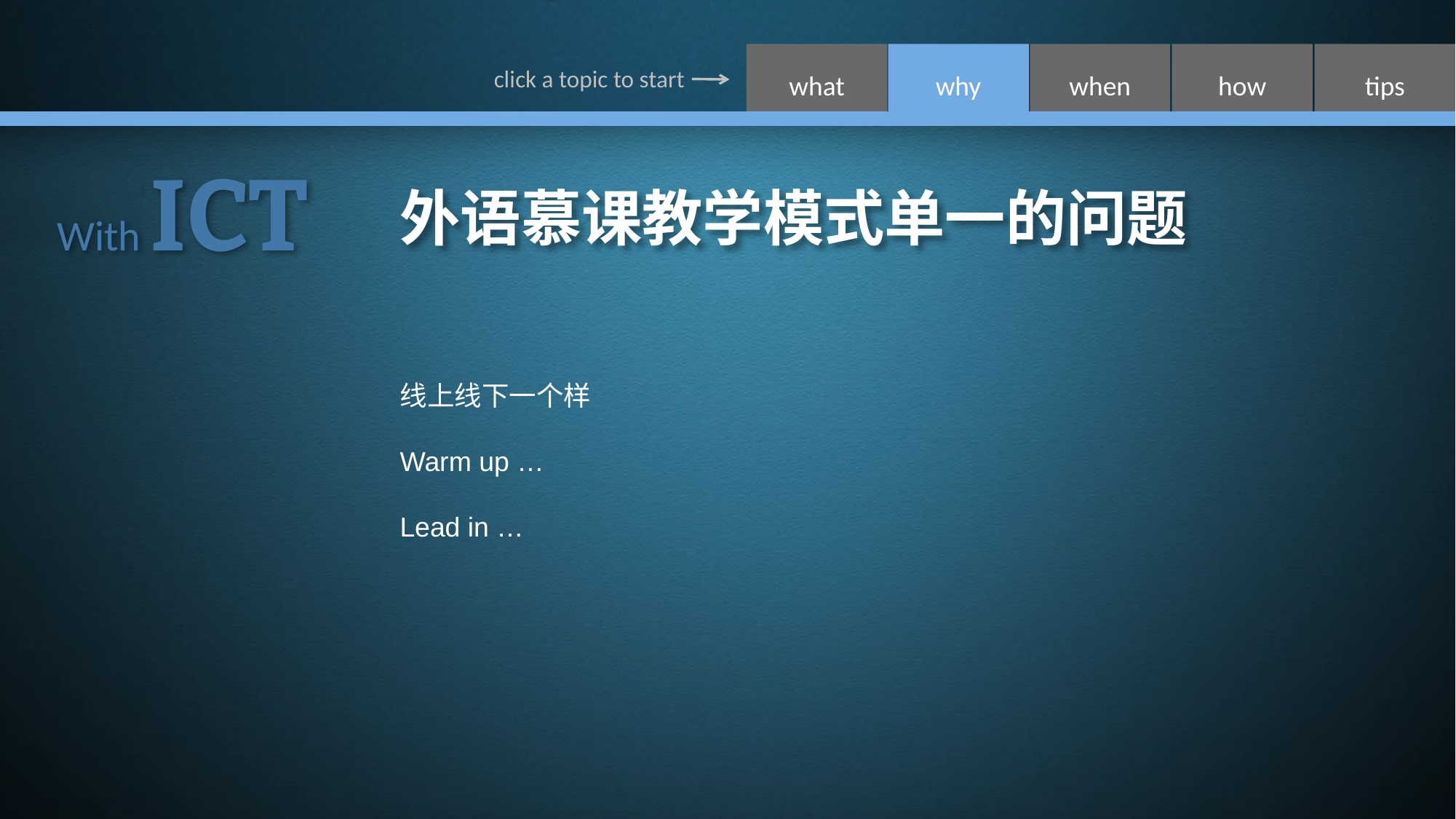

With ICT
外语慕课教学模式单一的问题
线上线下一个样

Warm up …

Lead in …